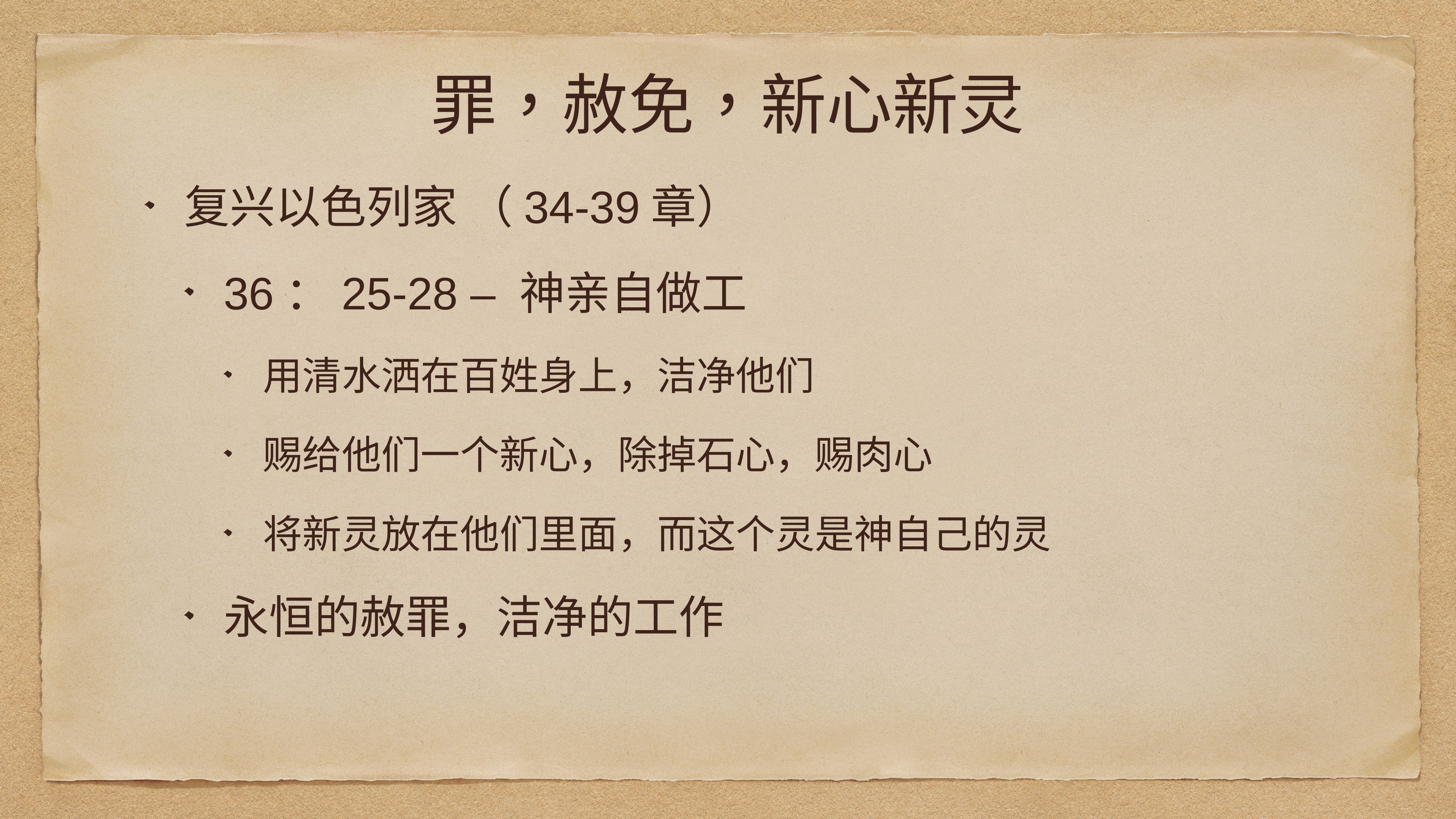

# 罪，赦免，新心新灵
复兴以色列家 （34-39章）
36：25-28 – 神亲自做工
用清水洒在百姓身上，洁净他们
赐给他们一个新心，除掉石心，赐肉心
将新灵放在他们里面，而这个灵是神自己的灵
永恒的赦罪，洁净的工作